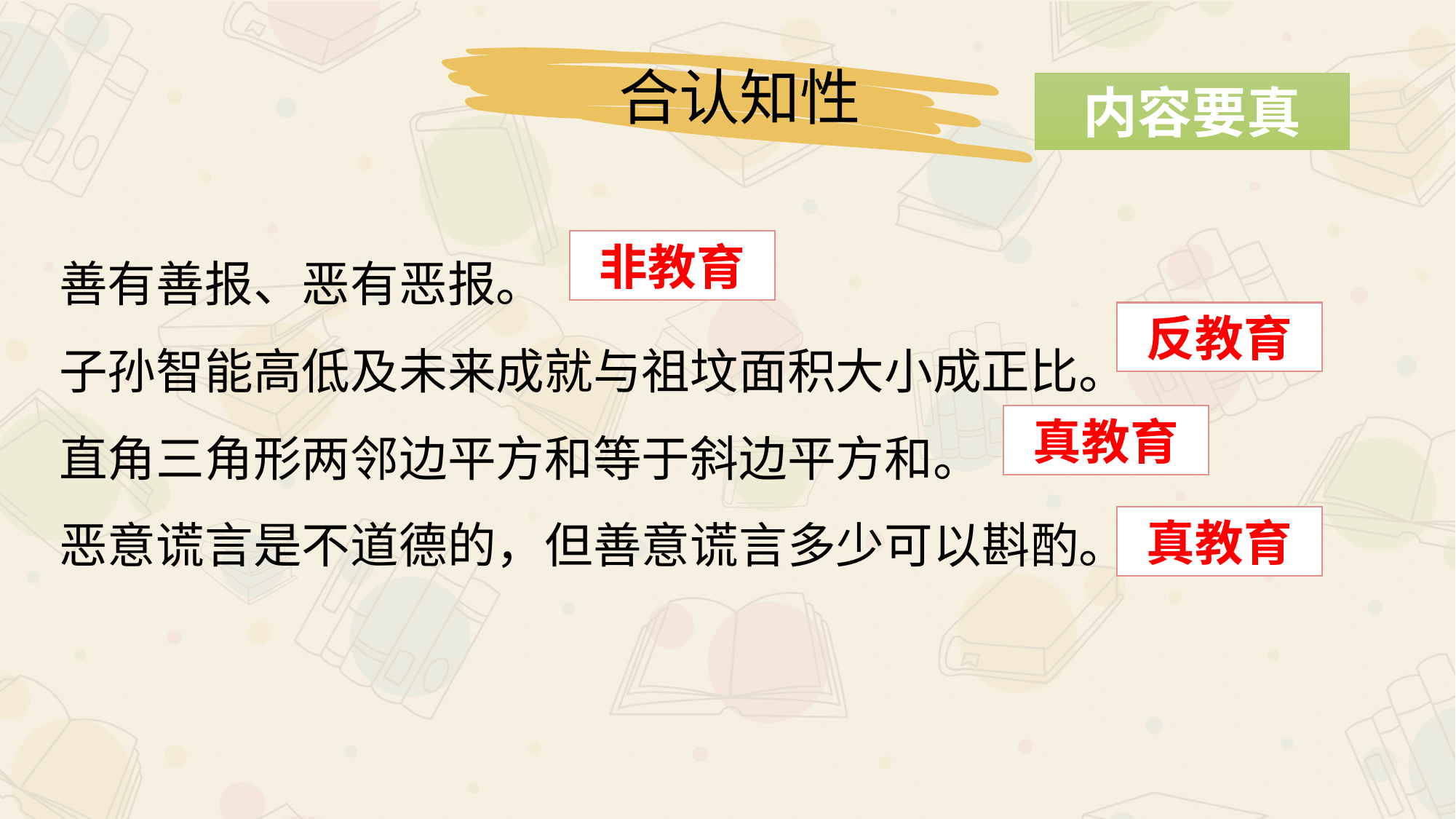

合认知性
内容要真
善有善报、恶有恶报。
子孙智能高低及未来成就与祖坟面积大小成正比。
直角三角形两邻边平方和等于斜边平方和。
恶意谎言是不道德的，但善意谎言多少可以斟酌。

非教育
反教育
真教育
真教育